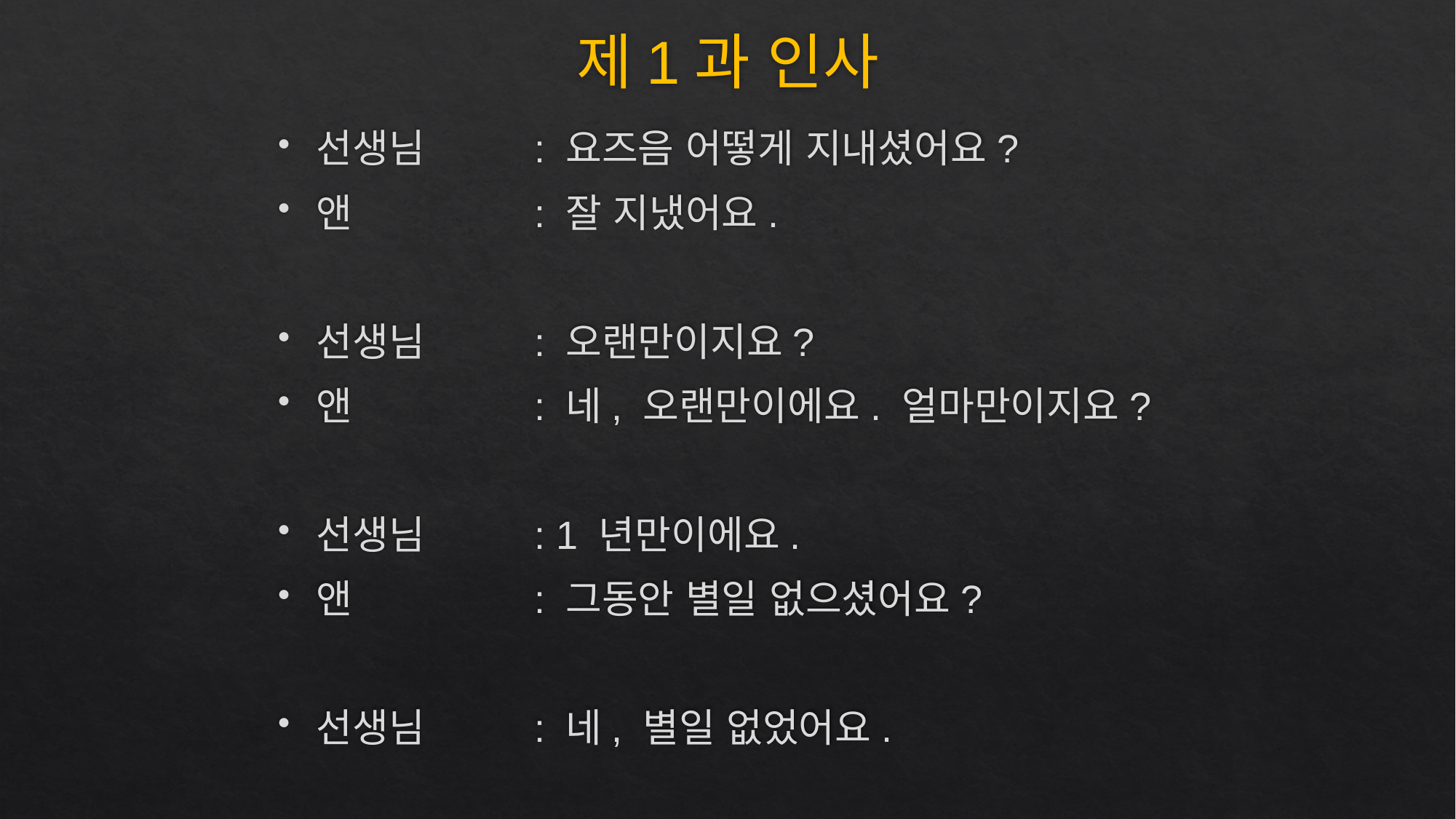

# 제1과 인사
선생님	: 요즈음 어떻게 지내셨어요?
앤		: 잘 지냈어요.

선생님	: 오랜만이지요?
앤		: 네, 오랜만이에요. 얼마만이지요?

선생님	: 1 년만이에요.
앤		: 그동안 별일 없으셨어요?

선생님	: 네, 별일 없었어요.